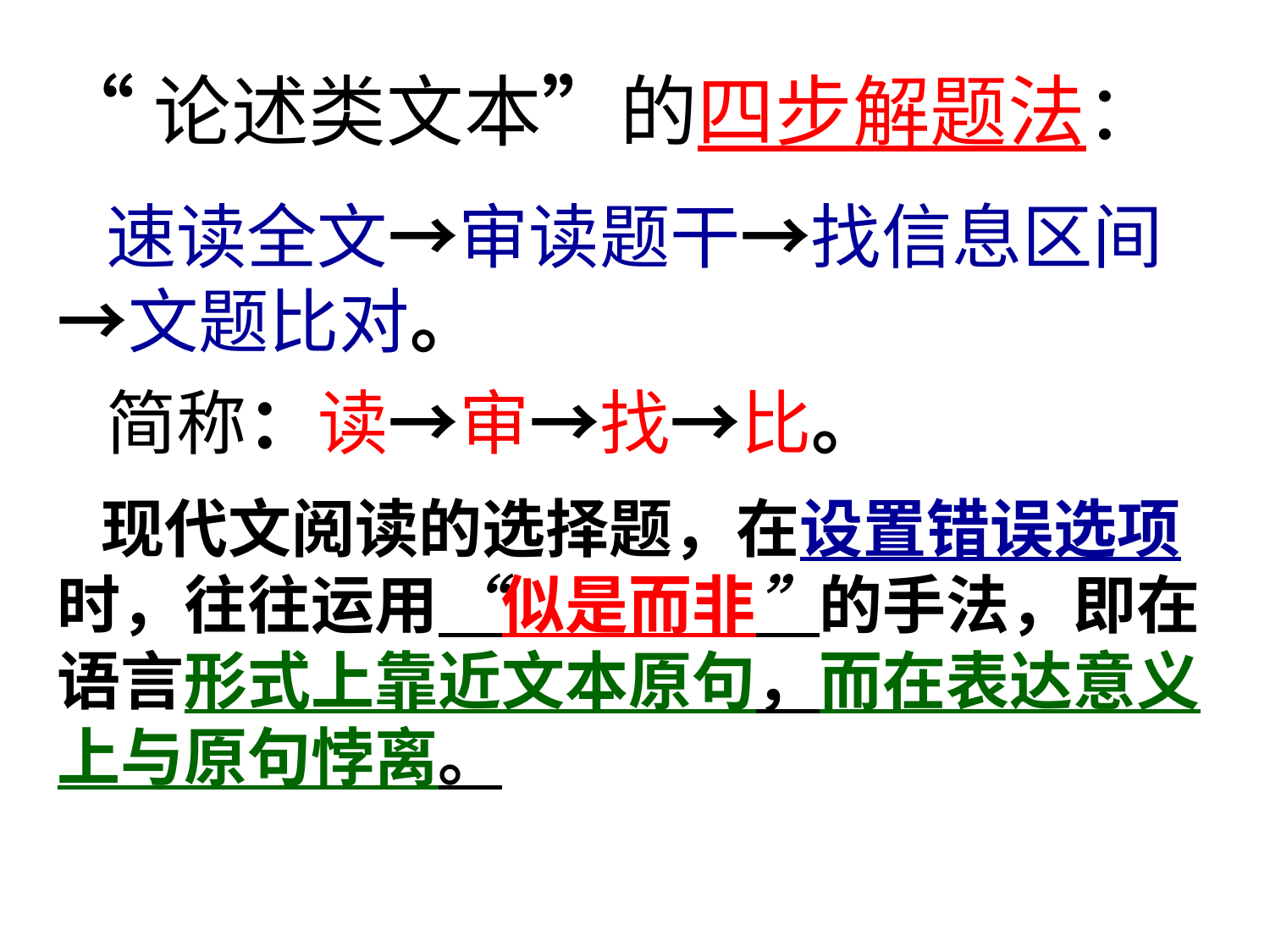

“论述类文本”的四步解题法：
  速读全文→审读题干→找信息区间→文题比对。

  简称：读→审→找→比。

  现代文阅读的选择题，在设置错误选项时，往往运用“似是而非”的手法，即在语言形式上靠近文本原句，而在表达意义上与原句悖离。